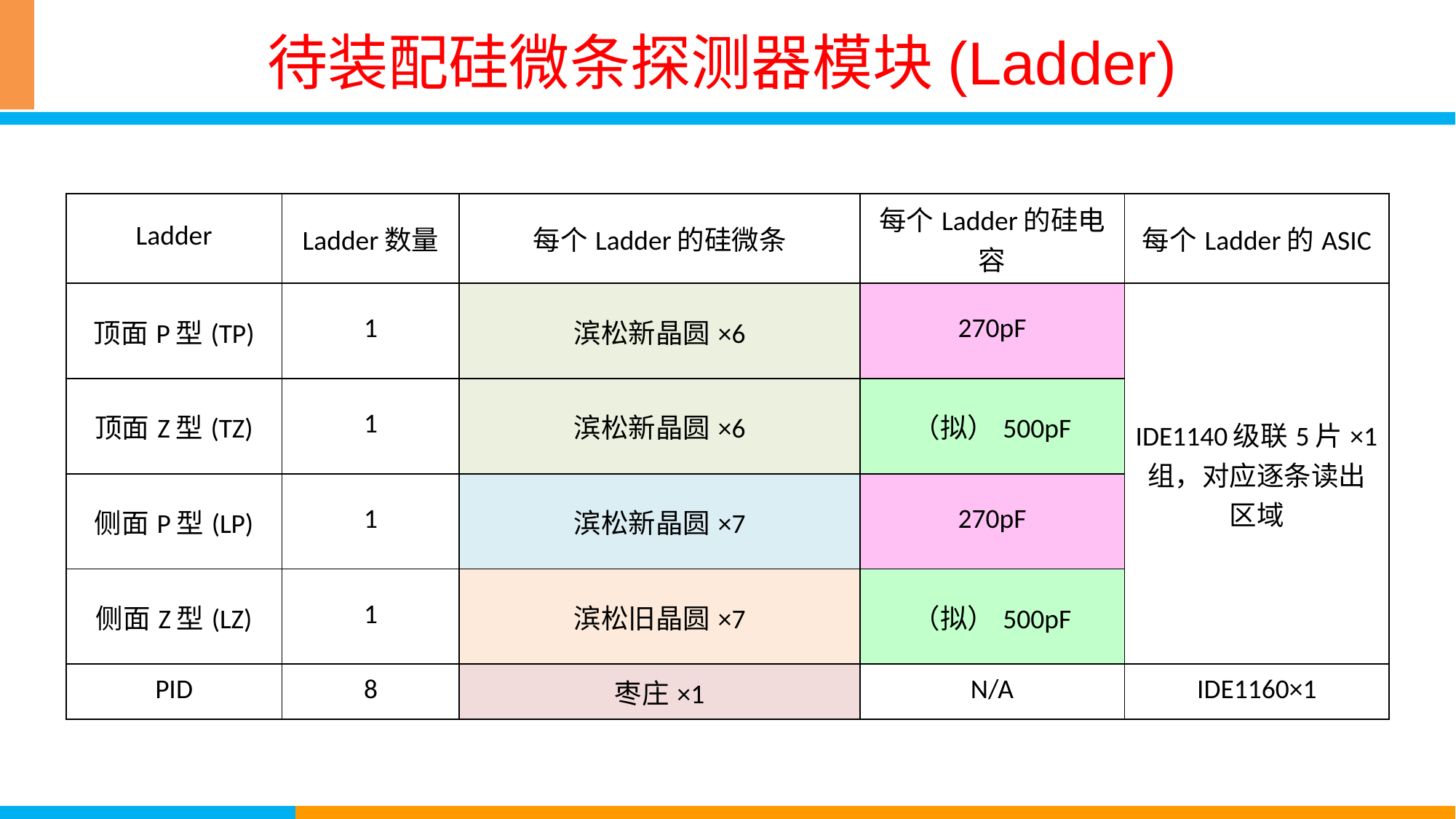

# 待装配硅微条探测器模块(Ladder)
| Ladder | Ladder数量 | 每个Ladder的硅微条 | 每个Ladder的硅电容 | 每个Ladder的ASIC |
| --- | --- | --- | --- | --- |
| 顶面P型(TP) | 1 | 滨松新晶圆×6 | 270pF | IDE1140级联5片×1组，对应逐条读出区域 |
| 顶面Z型(TZ) | 1 | 滨松新晶圆×6 | （拟）500pF |  |
| 侧面P型(LP) | 1 | 滨松新晶圆×7 | 270pF |  |
| 侧面Z型(LZ) | 1 | 滨松旧晶圆×7 | （拟）500pF |  |
| PID | 8 | 枣庄×1 | N/A | IDE1160×1 |